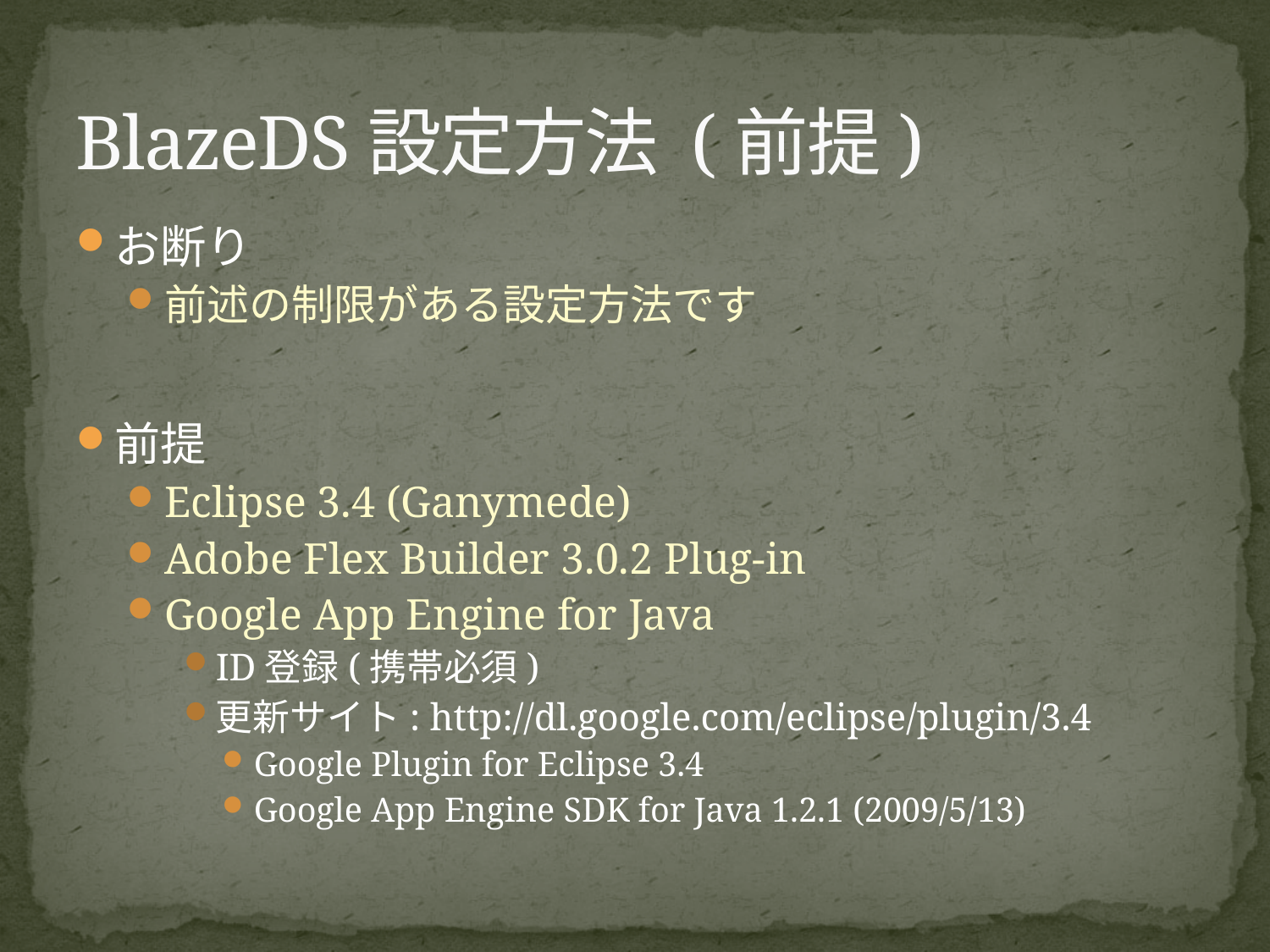

# BlazeDS設定方法 (前提)
お断り
前述の制限がある設定方法です

前提
Eclipse 3.4 (Ganymede)
Adobe Flex Builder 3.0.2 Plug-in
Google App Engine for Java
ID登録(携帯必須)
更新サイト: http://dl.google.com/eclipse/plugin/3.4
Google Plugin for Eclipse 3.4
Google App Engine SDK for Java 1.2.1 (2009/5/13)